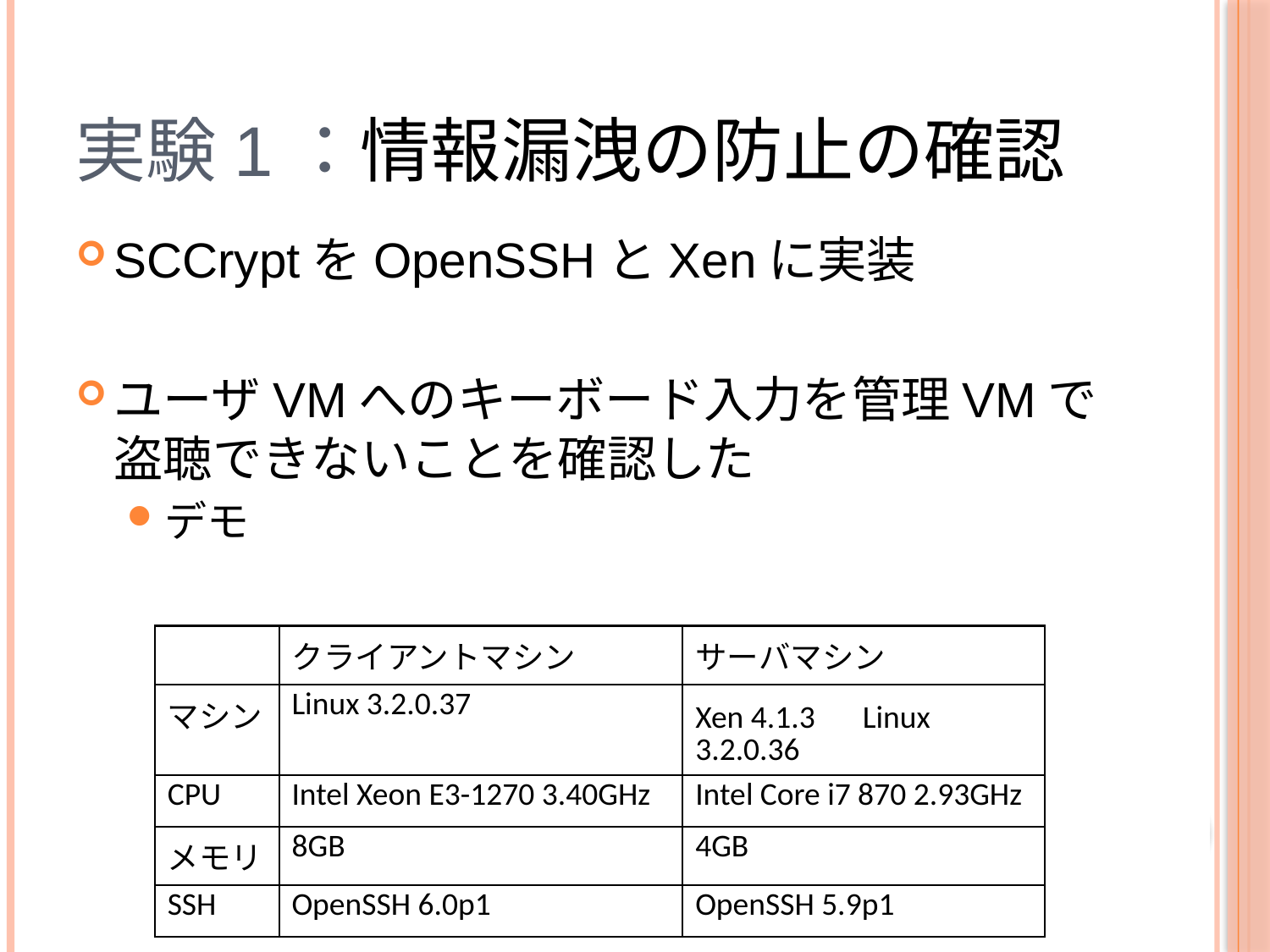

# 実験1：情報漏洩の防止の確認
SCCryptをOpenSSHとXenに実装

ユーザVMへのキーボード入力を管理VMで盗聴できないことを確認した
デモ

|  | クライアントマシン | サーバマシン |
| --- | --- | --- |
| マシン | Linux 3.2.0.37 | Xen 4.1.3　Linux 3.2.0.36 |
| CPU | Intel Xeon E3-1270 3.40GHz | Intel Core i7 870 2.93GHz |
| メモリ | 8GB | 4GB |
| SSH | OpenSSH 6.0p1 | OpenSSH 5.9p1 |